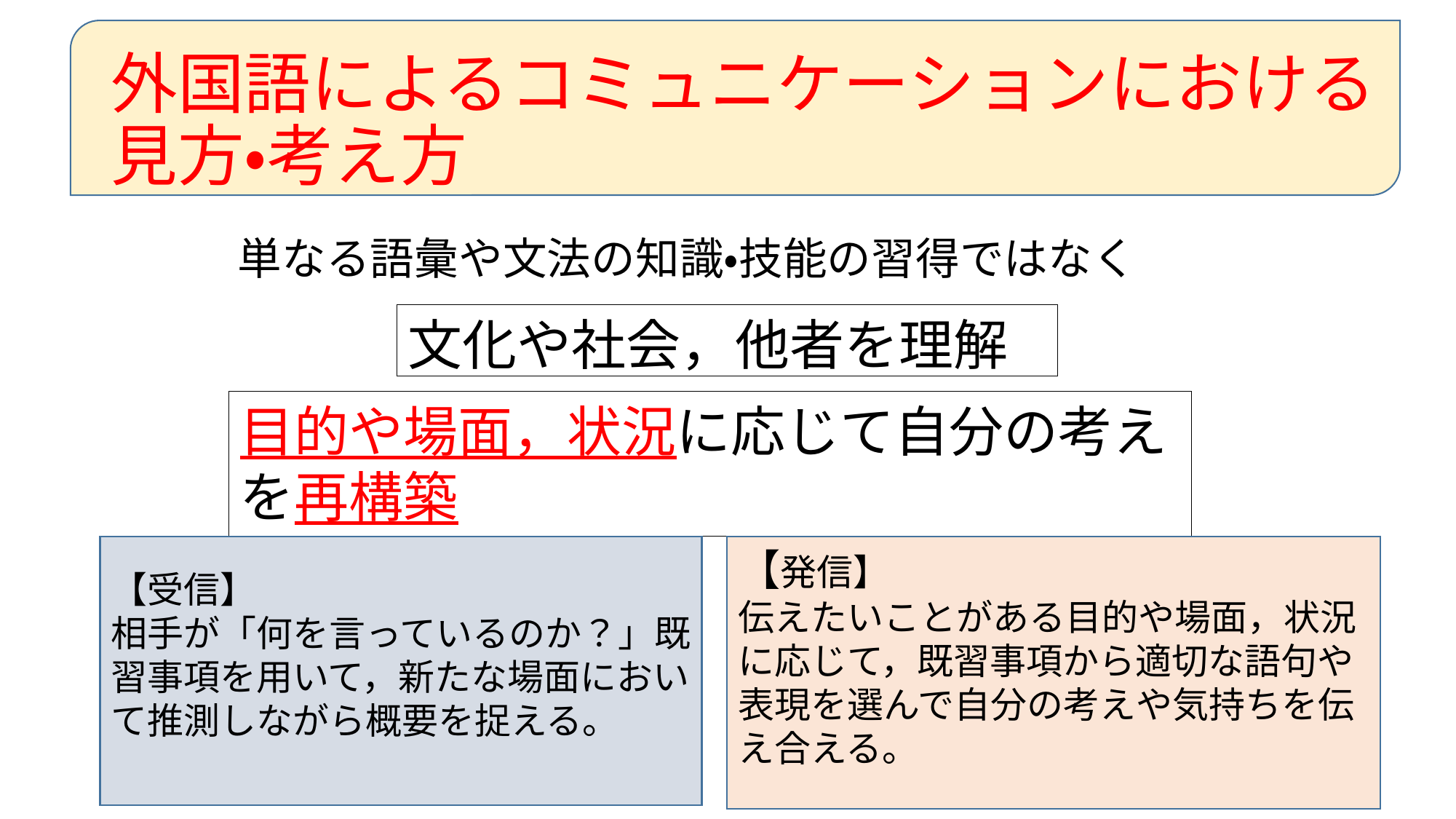

# 外国語によるコミュニケーションにおける見方・考え方
単なる語彙や文法の知識・技能の習得ではなく
文化や社会，他者を理解
目的や場面，状況に応じて自分の考えを再構築
【受信】
相手が「何を言っているのか？」既習事項を用いて，新たな場面において推測しながら概要を捉える。

【発信】
伝えたいことがある目的や場面，状況に応じて，既習事項から適切な語句や表現を選んで自分の考えや気持ちを伝え合える。